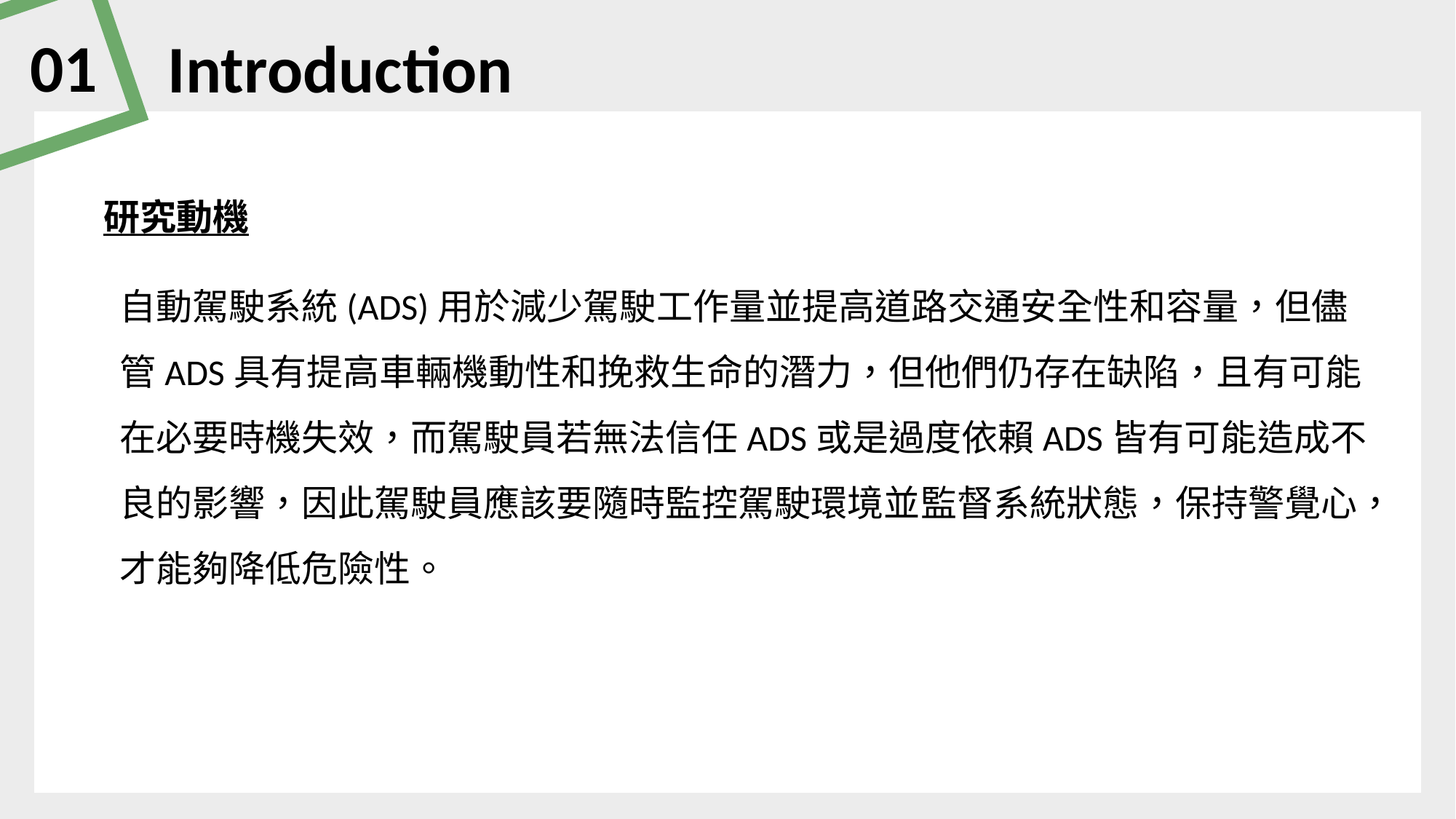

01
Introduction

研究動機
自動駕駛系統(ADS)用於減少駕駛工作量並提高道路交通安全性和容量，但儘管ADS具有提高車輛機動性和挽救生命的潛力，但他們仍存在缺陷，且有可能在必要時機失效，而駕駛員若無法信任ADS或是過度依賴ADS皆有可能造成不良的影響，因此駕駛員應該要隨時監控駕駛環境並監督系統狀態，保持警覺心，才能夠降低危險性。